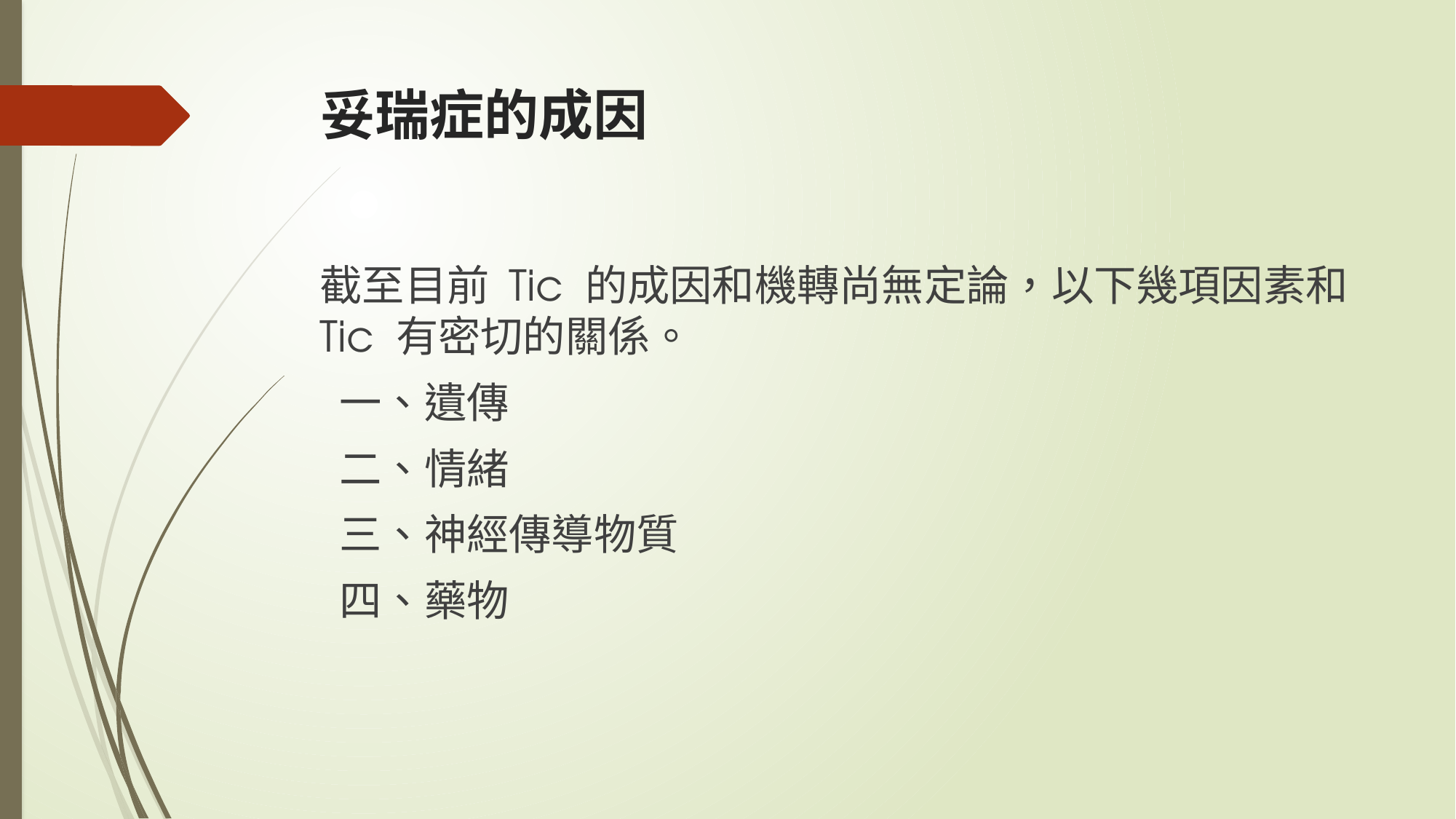

# 妥瑞症的成因
截至目前 Tic 的成因和機轉尚無定論，以下幾項因素和 Tic 有密切的關係。
 一、遺傳
 二、情緒
 三、神經傳導物質
 四、藥物